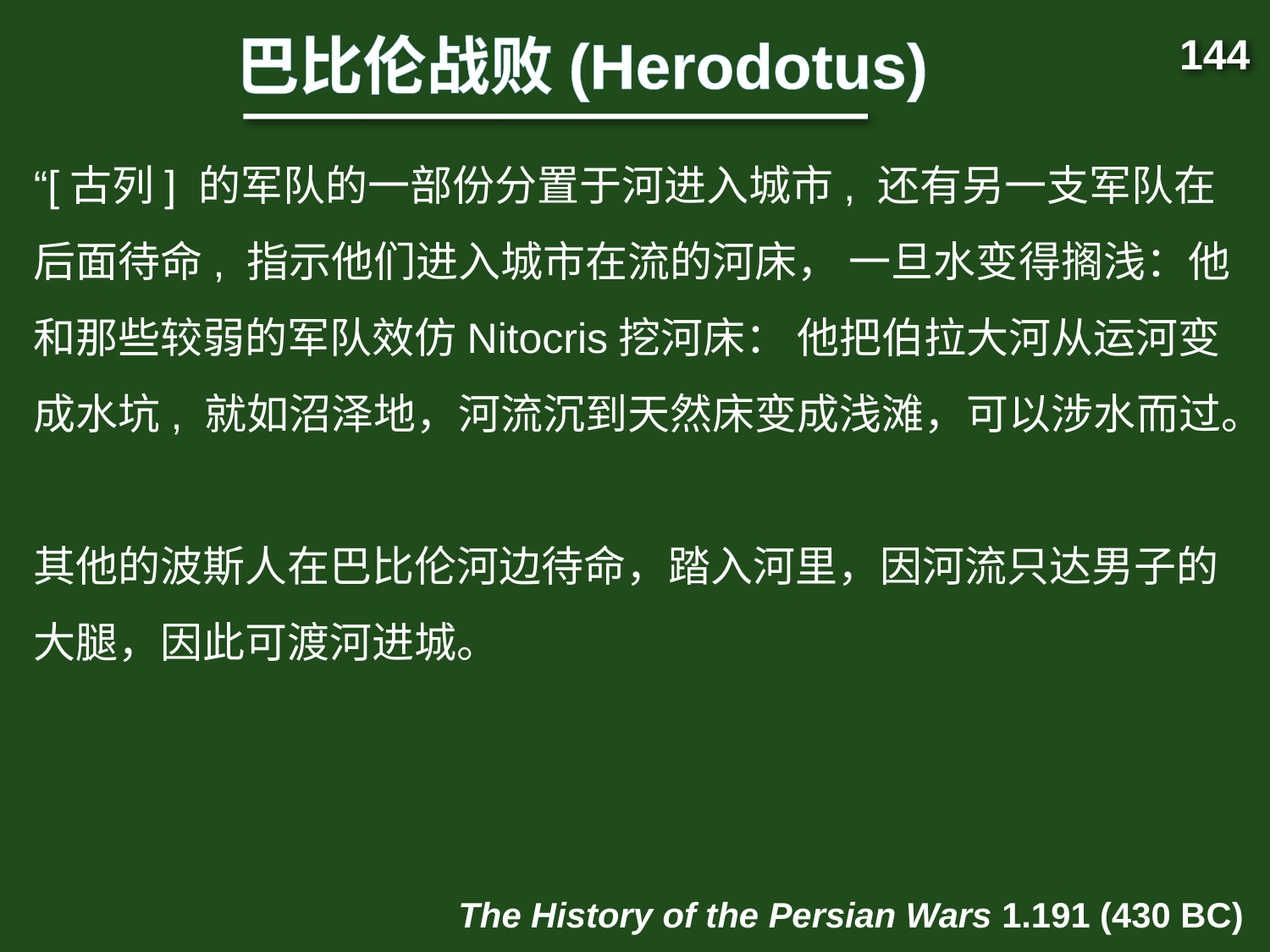

144
巴比伦战败(Herodotus)

“[古列] 的军队的一部份分置于河进入城市, 还有另一支军队在后面待命, 指示他们进入城市在流的河床， 一旦水变得搁浅：他和那些较弱的军队效仿Nitocris挖河床： 他把伯拉大河从运河变成水坑, 就如沼泽地，河流沉到天然床变成浅滩，可以涉水而过。

其他的波斯人在巴比伦河边待命，踏入河里，因河流只达男子的大腿，因此可渡河进城。
The History of the Persian Wars 1.191 (430 BC)